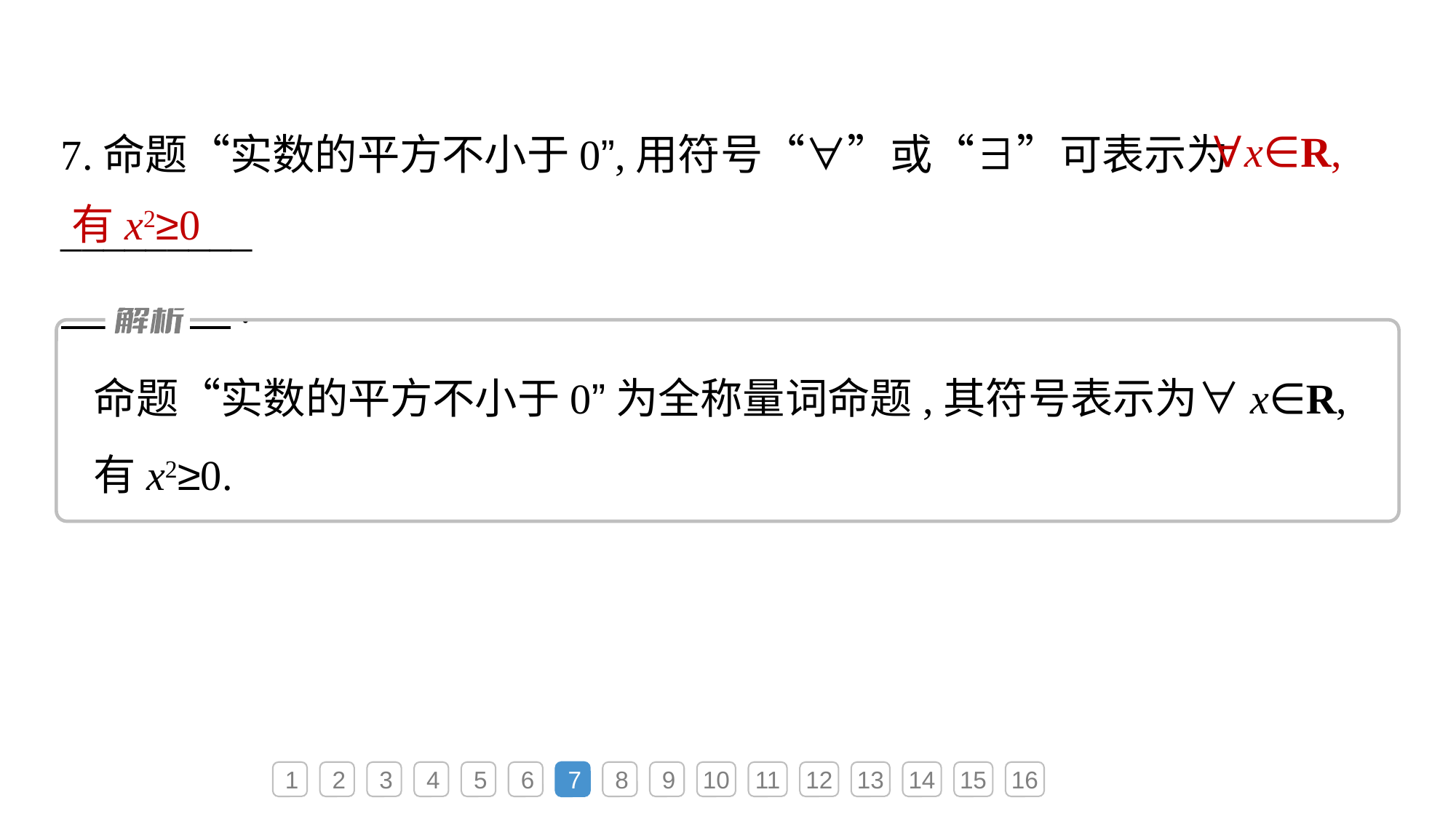

∀x∈R,
7.命题“实数的平方不小于0”,用符号“∀”或“∃”可表示为_________
　　　　.
有x2≥0

命题“实数的平方不小于0”为全称量词命题,其符号表示为∀x∈R,有x2≥0.
1
2
3
4
5
6
7
8
9
10
11
12
13
14
15
16